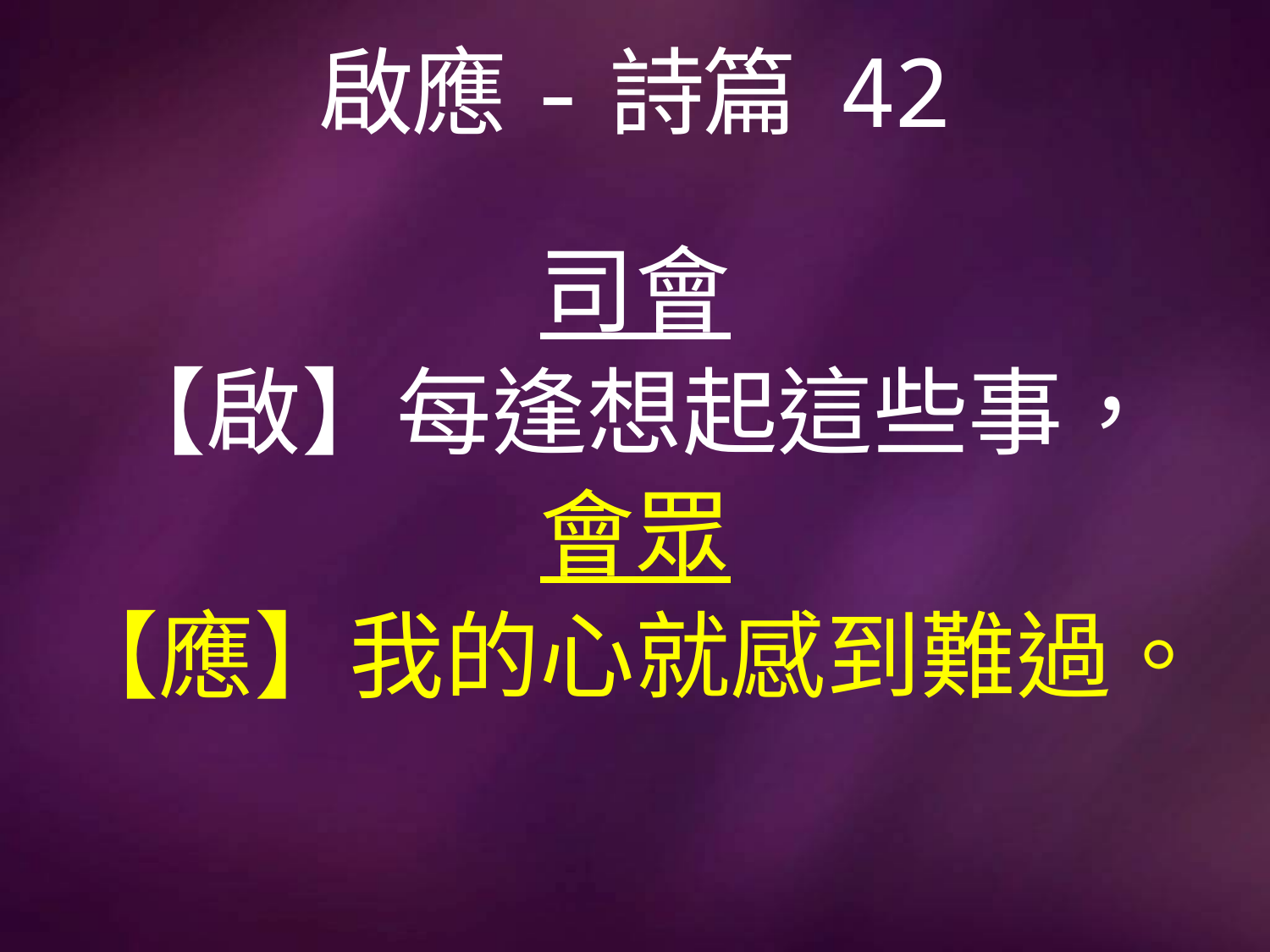

# 啟應-詩篇 42
司會
【啟】每逢想起這些事，
會眾
【應】我的心就感到難過。